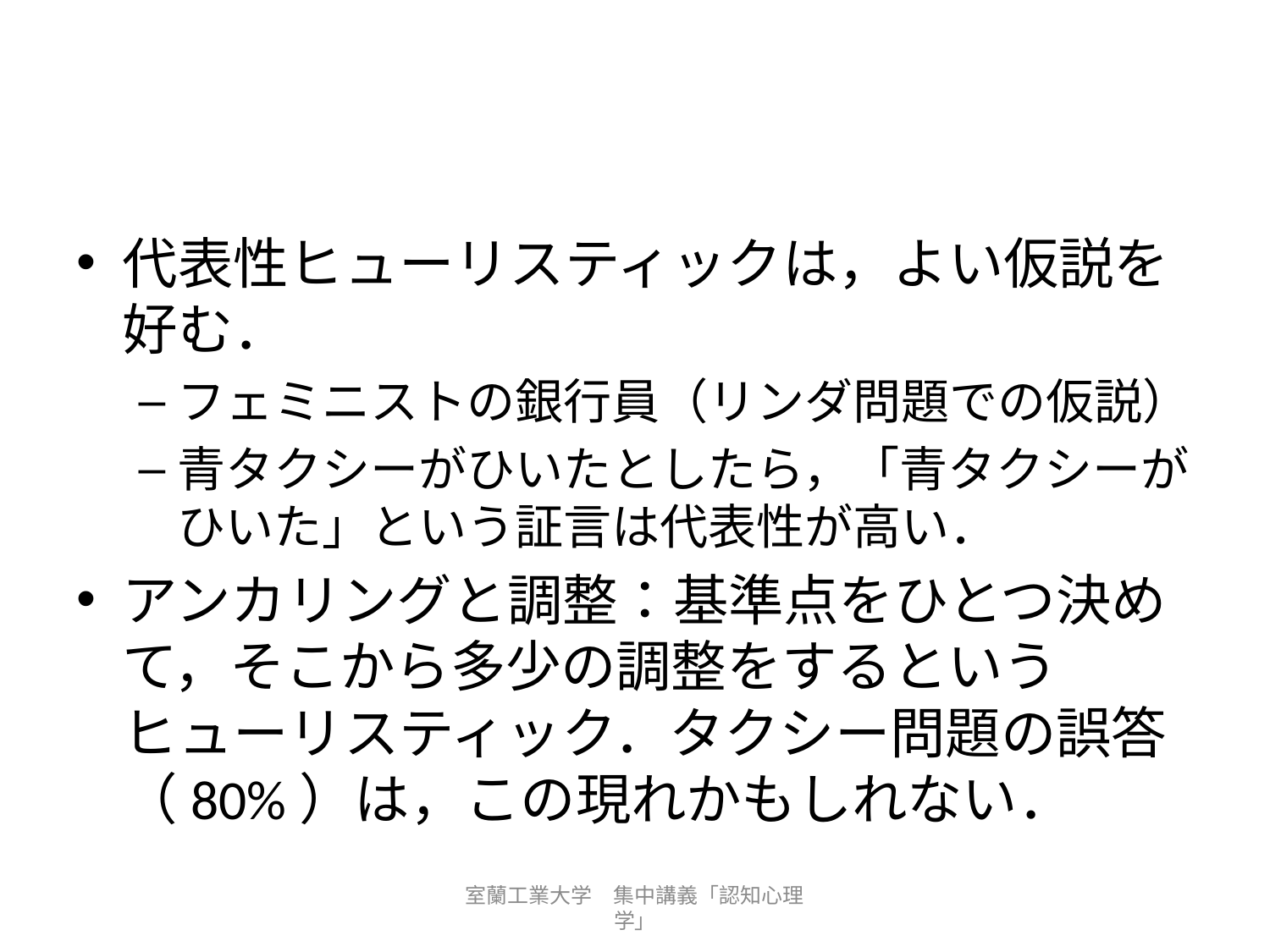

#
代表性ヒューリスティックは，よい仮説を好む．
フェミニストの銀行員（リンダ問題での仮説）
青タクシーがひいたとしたら，「青タクシーがひいた」という証言は代表性が高い．
アンカリングと調整：基準点をひとつ決めて，そこから多少の調整をするというヒューリスティック．タクシー問題の誤答（80%）は，この現れかもしれない．
室蘭工業大学　集中講義「認知心理学」